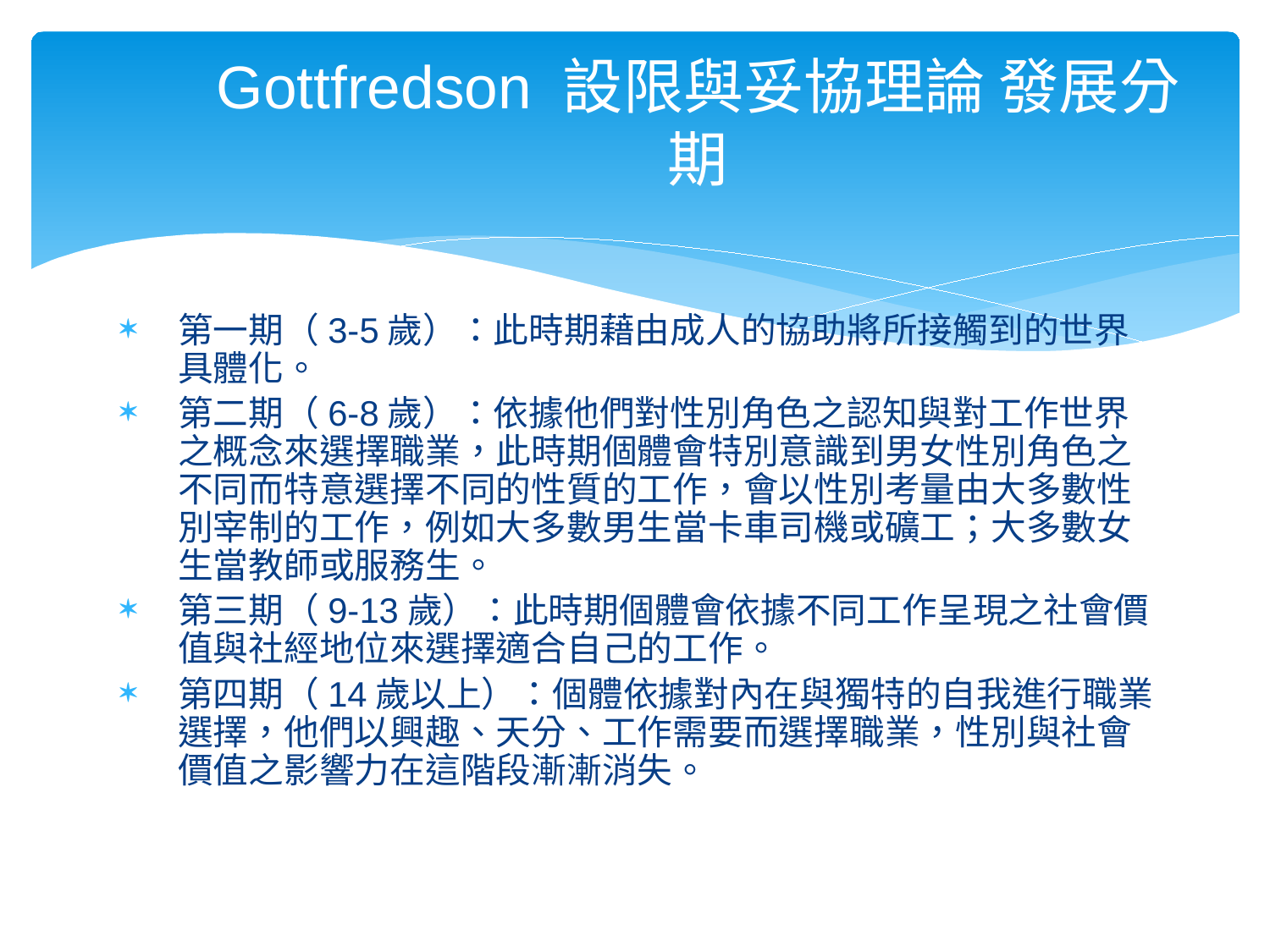

Gottfredson 設限與妥協理論 發展分期
第一期（3-5歲）：此時期藉由成人的協助將所接觸到的世界具體化。
第二期（6-8歲）：依據他們對性別角色之認知與對工作世界之概念來選擇職業，此時期個體會特別意識到男女性別角色之不同而特意選擇不同的性質的工作，會以性別考量由大多數性別宰制的工作，例如大多數男生當卡車司機或礦工；大多數女生當教師或服務生。
第三期（9-13歲）：此時期個體會依據不同工作呈現之社會價值與社經地位來選擇適合自己的工作。
第四期（14歲以上）：個體依據對內在與獨特的自我進行職業選擇，他們以興趣、天分、工作需要而選擇職業，性別與社會價值之影響力在這階段漸漸消失。